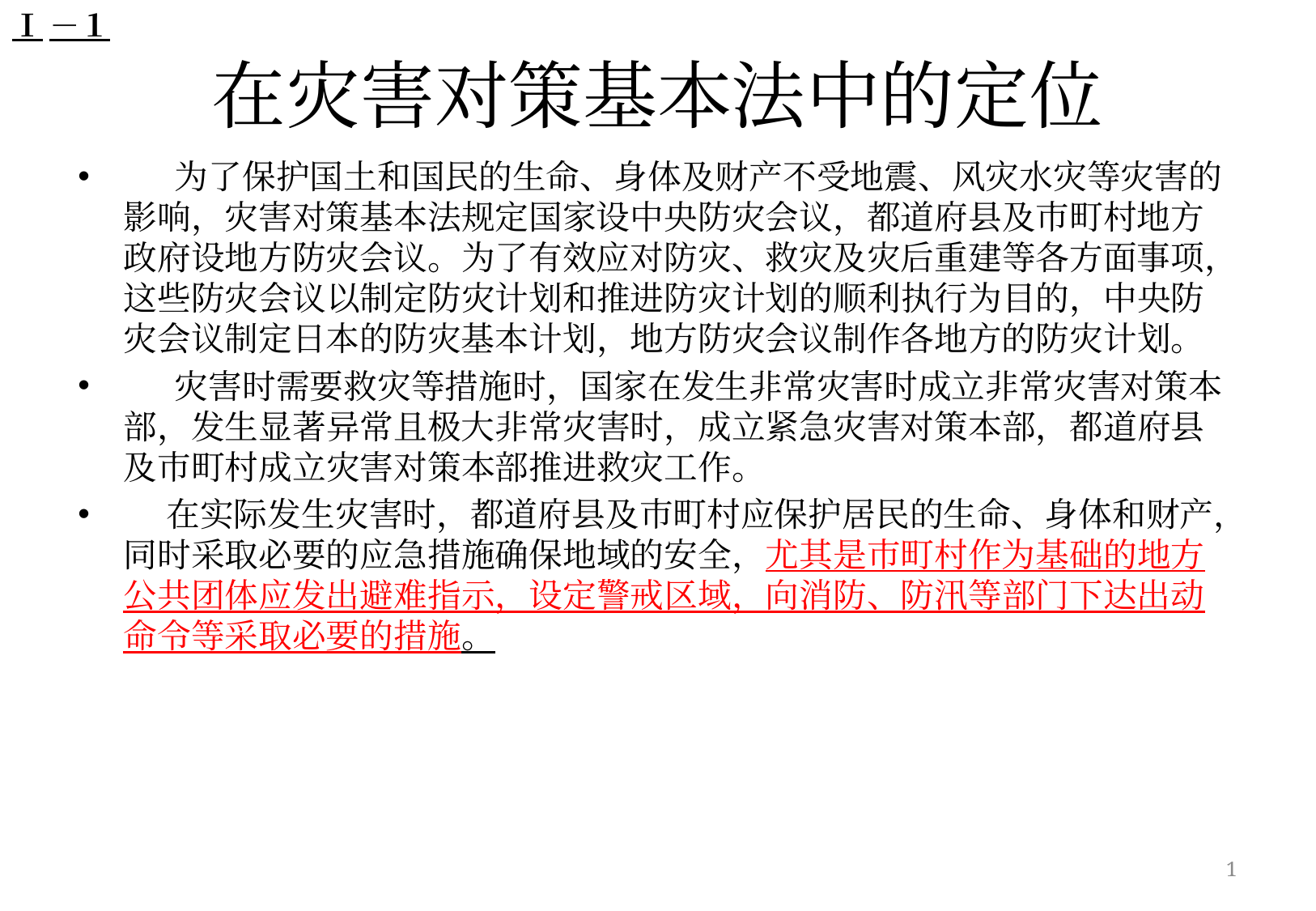

Ⅰ－１
# 在灾害对策基本法中的定位
　  为了保护国土和国民的生命、身体及财产不受地震、风灾水灾等灾害的影响，灾害对策基本法规定国家设中央防灾会议，都道府县及市町村地方政府设地方防灾会议。为了有效应对防灾、救灾及灾后重建等各方面事项，这些防灾会议以制定防灾计划和推进防灾计划的顺利执行为目的，中央防灾会议制定日本的防灾基本计划，地方防灾会议制作各地方的防灾计划。
　  灾害时需要救灾等措施时，国家在发生非常灾害时成立非常灾害对策本部，发生显著异常且极大非常灾害时，成立紧急灾害对策本部，都道府县及市町村成立灾害对策本部推进救灾工作。
    在实际发生灾害时，都道府县及市町村应保护居民的生命、身体和财产，同时采取必要的应急措施确保地域的安全，尤其是市町村作为基础的地方公共团体应发出避难指示，设定警戒区域，向消防、防汛等部门下达出动命令等采取必要的措施。

1